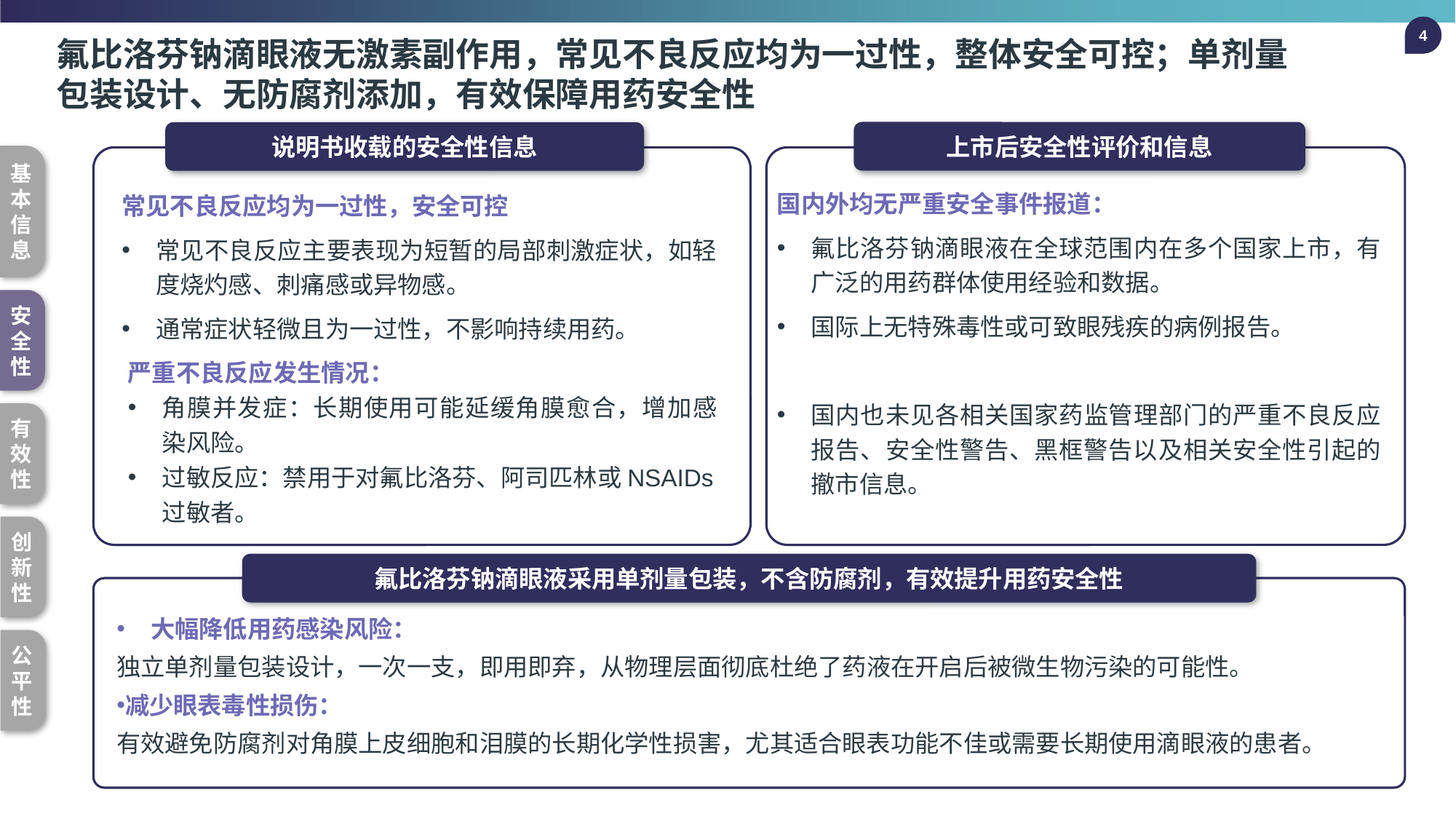

4
氟比洛芬钠滴眼液无激素副作用，常见不良反应均为一过性，整体安全可控；单剂量包装设计、无防腐剂添加，有效保障用药安全性
上市后安全性评价和信息
说明书收载的安全性信息

常见不良反应均为一过性，安全可控
常见不良反应主要表现为短暂的局部刺激症状，如轻度烧灼感、刺痛感或异物感。
通常症状轻微且为一过性，不影响持续用药。
严重不良反应发生情况：
角膜并发症：长期使用可能延缓角膜愈合，增加感染风险。
过敏反应：禁用于对氟比洛芬、阿司匹林或NSAIDs过敏者。

国内外均无严重安全事件报道：
氟比洛芬钠滴眼液在全球范围内在多个国家上市，有广泛的用药群体使用经验和数据。
国际上无特殊毒性或可致眼残疾的病例报告。

国内也未见各相关国家药监管理部门的严重不良反应报告、安全性警告、黑框警告以及相关安全性引起的撤市信息。
基本信息
安全性
有效性
创新性
氟比洛芬钠滴眼液采用单剂量包装，不含防腐剂，有效提升用药安全性

大幅降低用药感染风险：
独立单剂量包装设计，一次一支，即用即弃，从物理层面彻底杜绝了药液在开启后被微生物污染的可能性。
减少眼表毒性损伤：
有效避免防腐剂对角膜上皮细胞和泪膜的长期化学性损害，尤其适合眼表功能不佳或需要长期使用滴眼液的患者。
公平性